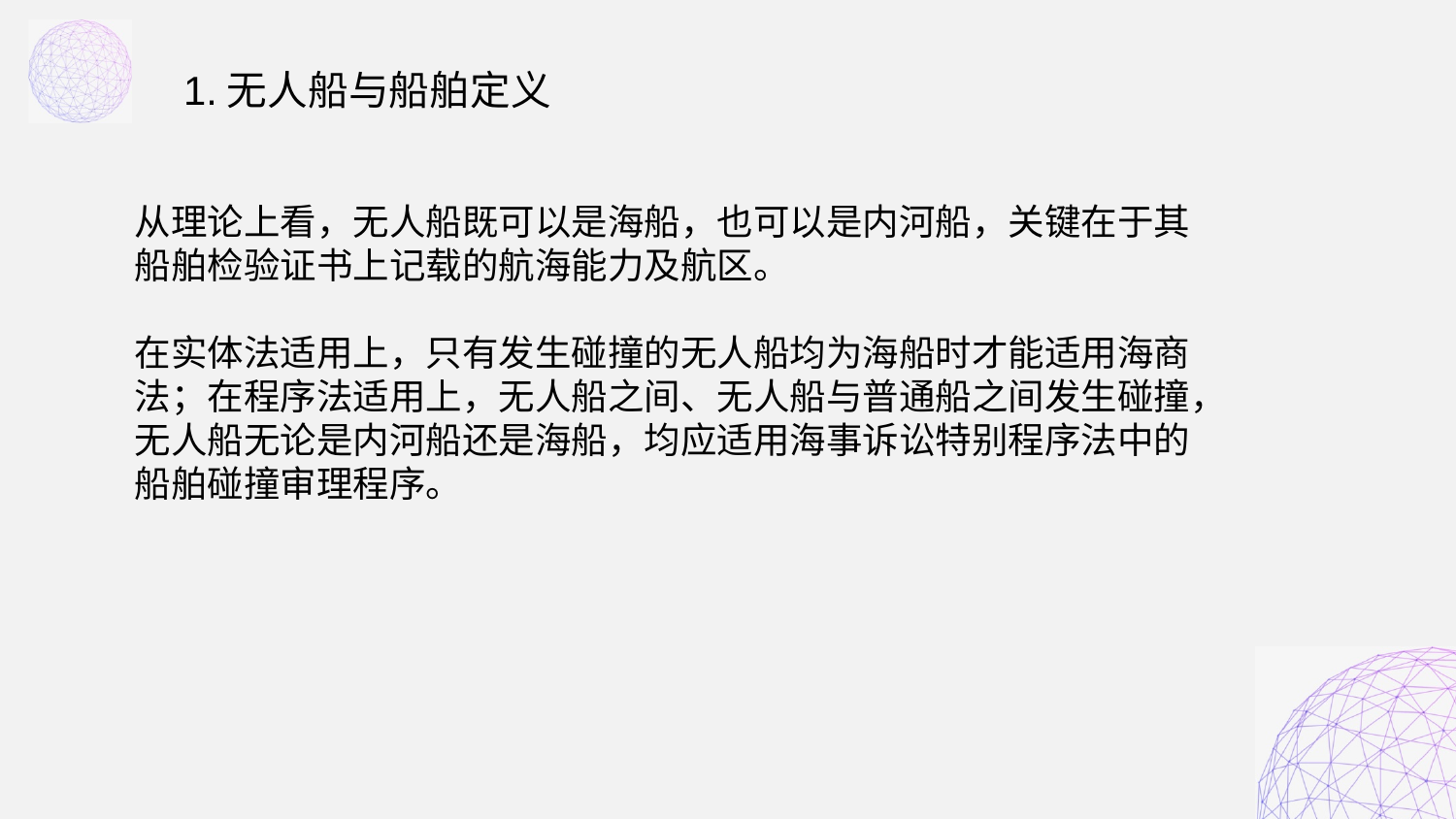

1.无人船与船舶定义
从理论上看，无人船既可以是海船，也可以是内河船，关键在于其船舶检验证书上记载的航海能力及航区。

在实体法适用上，只有发生碰撞的无人船均为海船时才能适用海商法；在程序法适用上，无人船之间、无人船与普通船之间发生碰撞，无人船无论是内河船还是海船，均应适用海事诉讼特别程序法中的船舶碰撞审理程序。